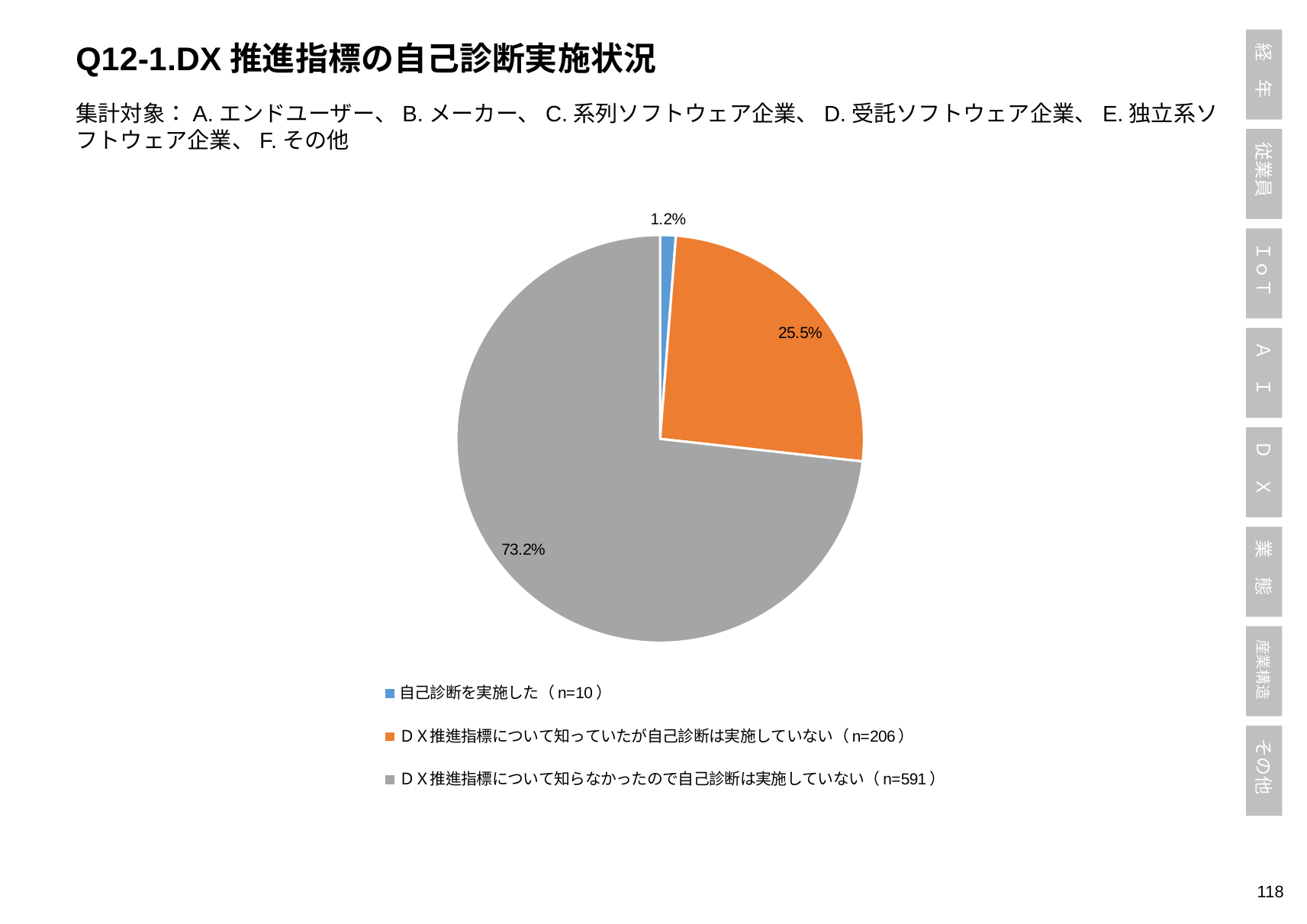

Q12-1.DX推進指標の自己診断実施状況
集計対象：A.エンドユーザー、B.メーカー、C.系列ソフトウェア企業、D.受託ソフトウェア企業、E.独立系ソフトウェア企業、F.その他

### Chart

| Category | Q12-1.DX推進指標の自己診断 実施状況 (N=807) |
|---|---|
| 自己診断を実施した（n=10） | 10.0 |
| ＤＸ推進指標について知っていたが自己診断は実施していない（n=206） | 206.0 |
| ＤＸ推進指標について知らなかったので自己診断は実施していない（n=591） | 591.0 |
118